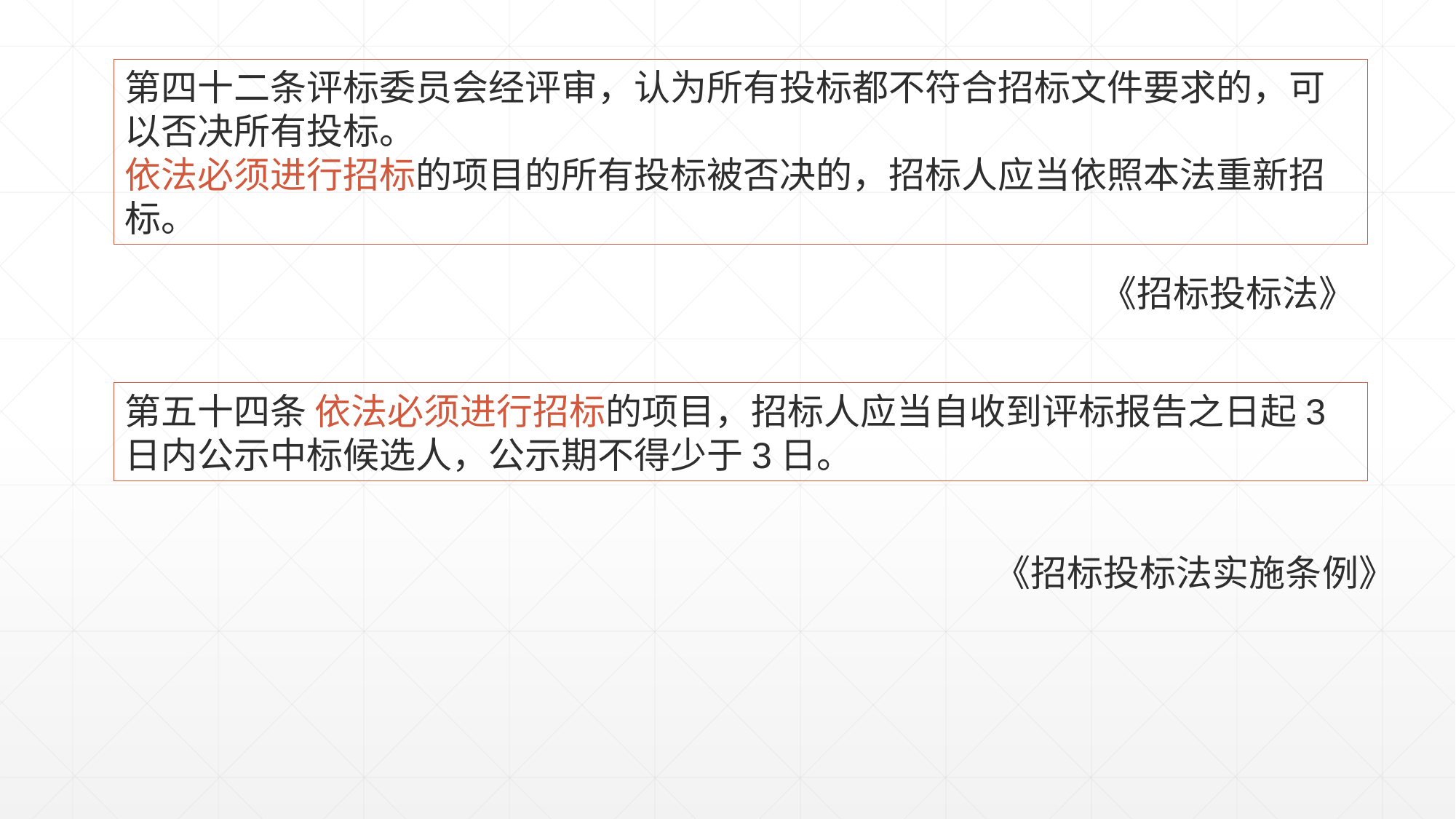

第四十二条评标委员会经评审，认为所有投标都不符合招标文件要求的，可以否决所有投标。
依法必须进行招标的项目的所有投标被否决的，招标人应当依照本法重新招标。
《招标投标法》
第五十四条 依法必须进行招标的项目，招标人应当自收到评标报告之日起3日内公示中标候选人，公示期不得少于3日。
《招标投标法实施条例》